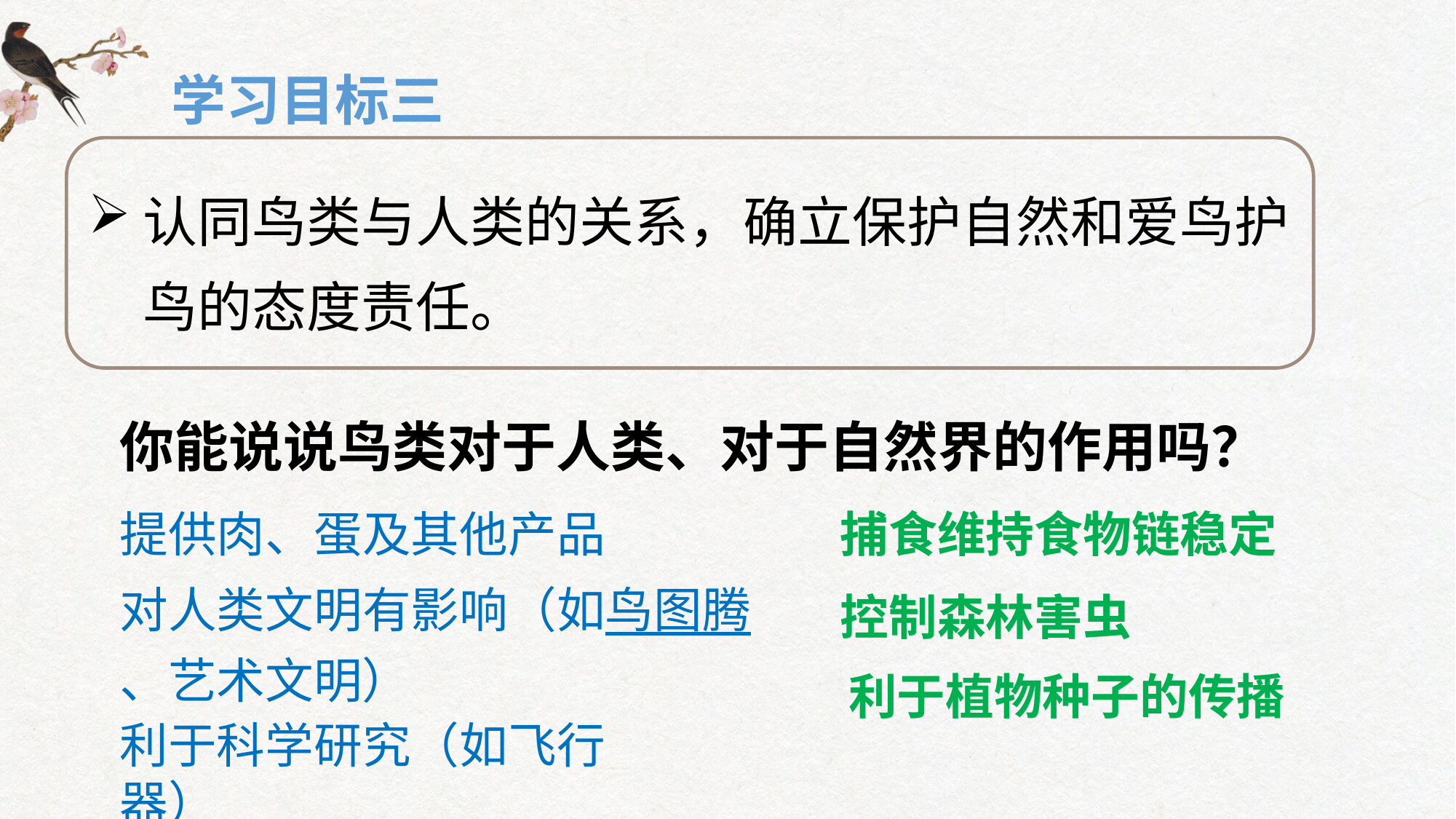

学习目标三
认同鸟类与人类的关系，确立保护自然和爱鸟护鸟的态度责任。
你能说说鸟类对于人类、对于自然界的作用吗？
提供肉、蛋及其他产品
捕食维持食物链稳定
对人类文明有影响（如鸟图腾、艺术文明）
控制森林害虫
利于植物种子的传播
利于科学研究（如飞行器）